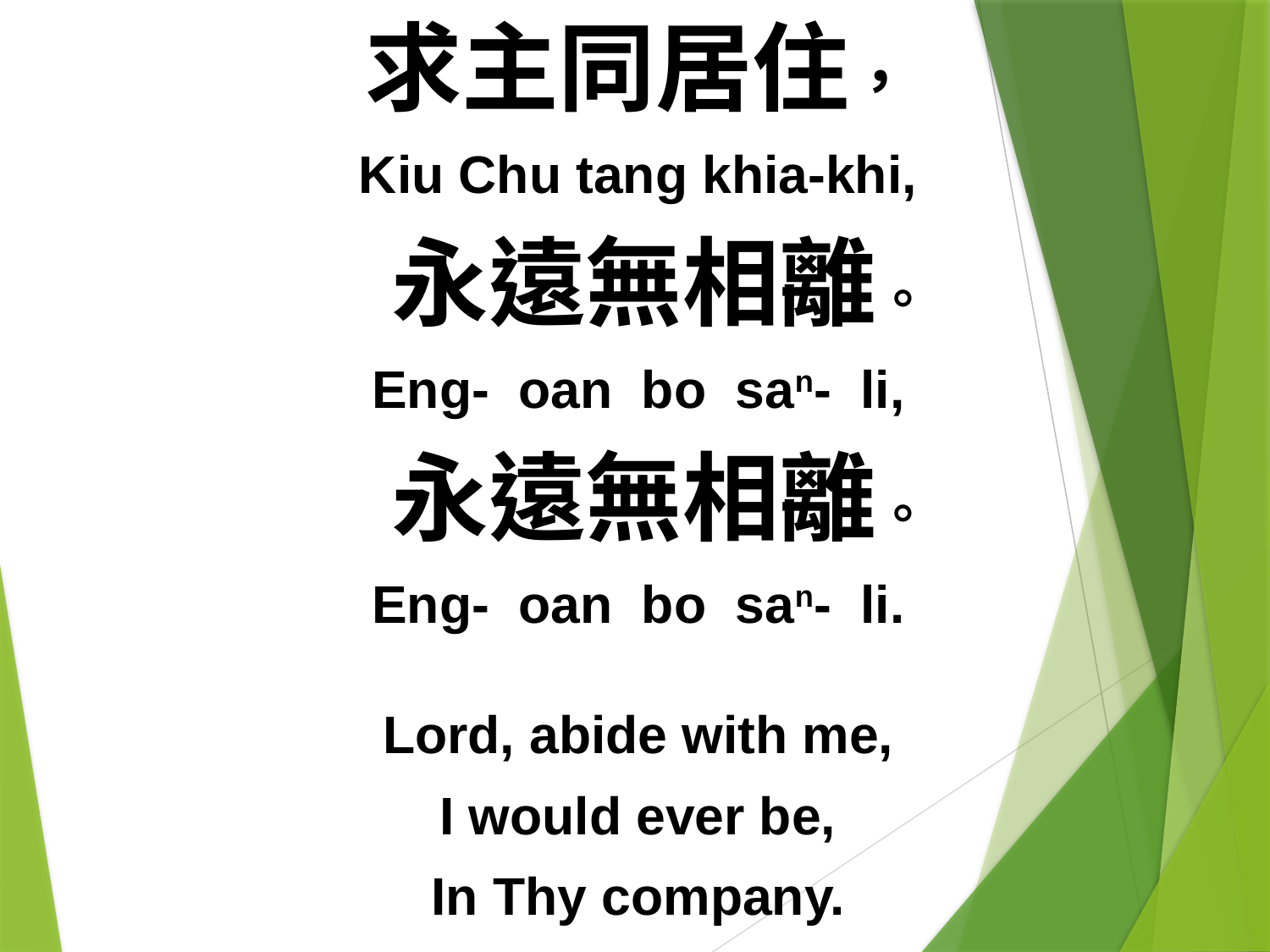

求主同居住，
Kiu Chu tang khia-khi,
 永遠無相離。
Eng-  oan  bo  san-  li,
 永遠無相離。
Eng-  oan  bo  san-  li.

Lord, abide with me,
I would ever be,
In Thy company.